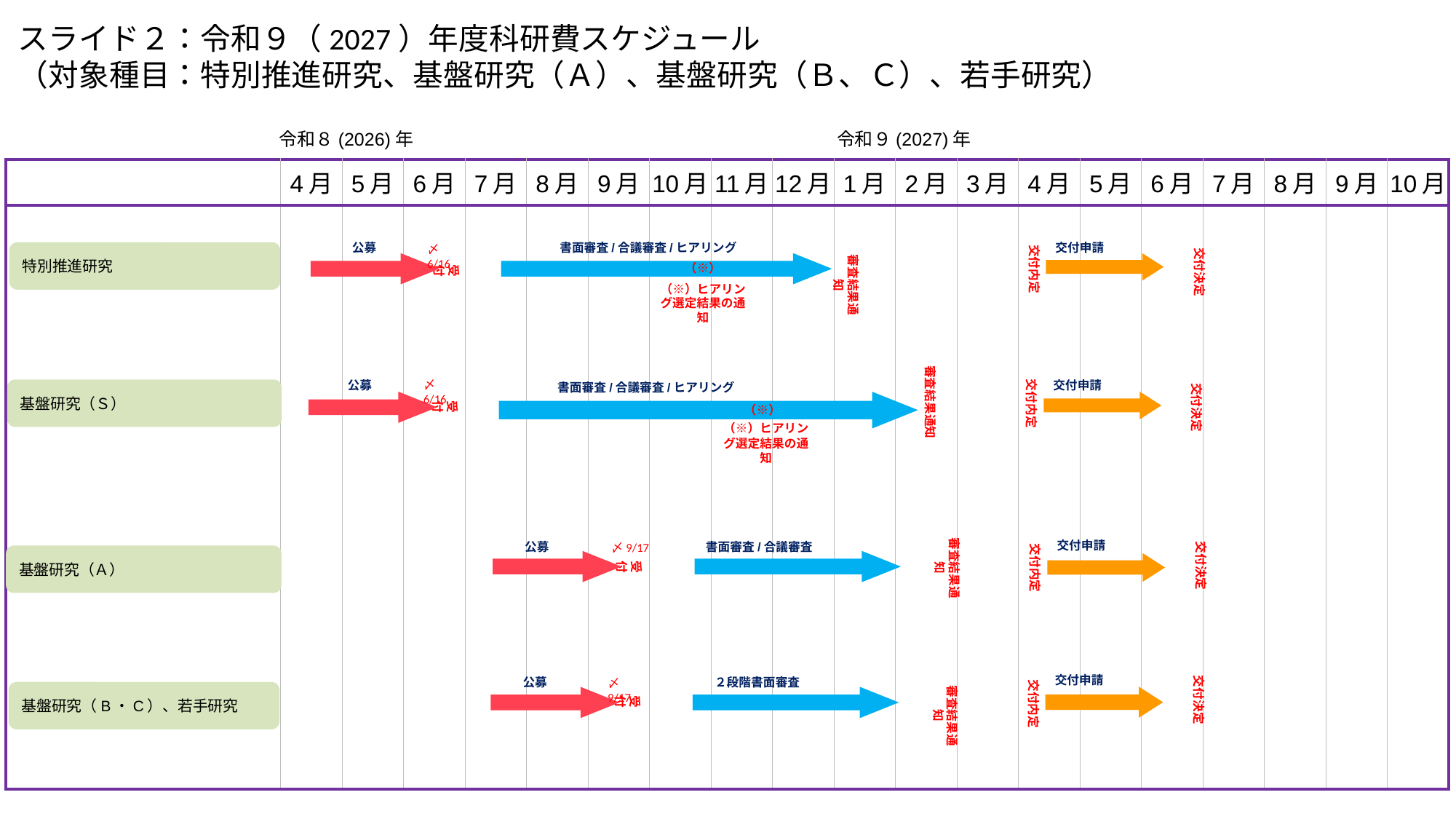

スライド２：令和９（2027）年度科研費スケジュール
（対象種目：特別推進研究、基盤研究（Ａ）、基盤研究（Ｂ、Ｃ）、若手研究）
令和８(2026)年
令和９(2027)年
|  | 4月 | 5月 | 6月 | 7月 | 8月 | 9月 | 10月 | 11月 | 12月 | 1月 | 2月 | 3月 | 4月 | 5月 | 6月 | 7月 | 8月 | 9月 | 10月 |
| --- | --- | --- | --- | --- | --- | --- | --- | --- | --- | --- | --- | --- | --- | --- | --- | --- | --- | --- | --- |
|  |  |  |  |  |  |  |  |  |  |  |  |  |  |  |  |  |  |  |  |
交付内定
公募
書面審査/合議審査/ヒアリング
交付申請
交付決定
特別推進研究
受付

（※）
（※）ヒアリング選定結果の通知
〆6/16
審査結果通知
審査結果通知
交付決定
交付申請
公募
書面審査/合議審査/ヒアリング
基盤研究（Ｓ）
受付

（※）
（※）ヒアリング選定結果の通知
〆6/16
交付内定
交付内定
審査結果通知
交付決定
交付申請
公募
書面審査/合議審査
基盤研究（Ａ）

受付
〆9/17
交付内定
交付決定
交付申請
公募
２段階書面審査
審査結果通知
受付
基盤研究（B・C）、若手研究

〆9/17